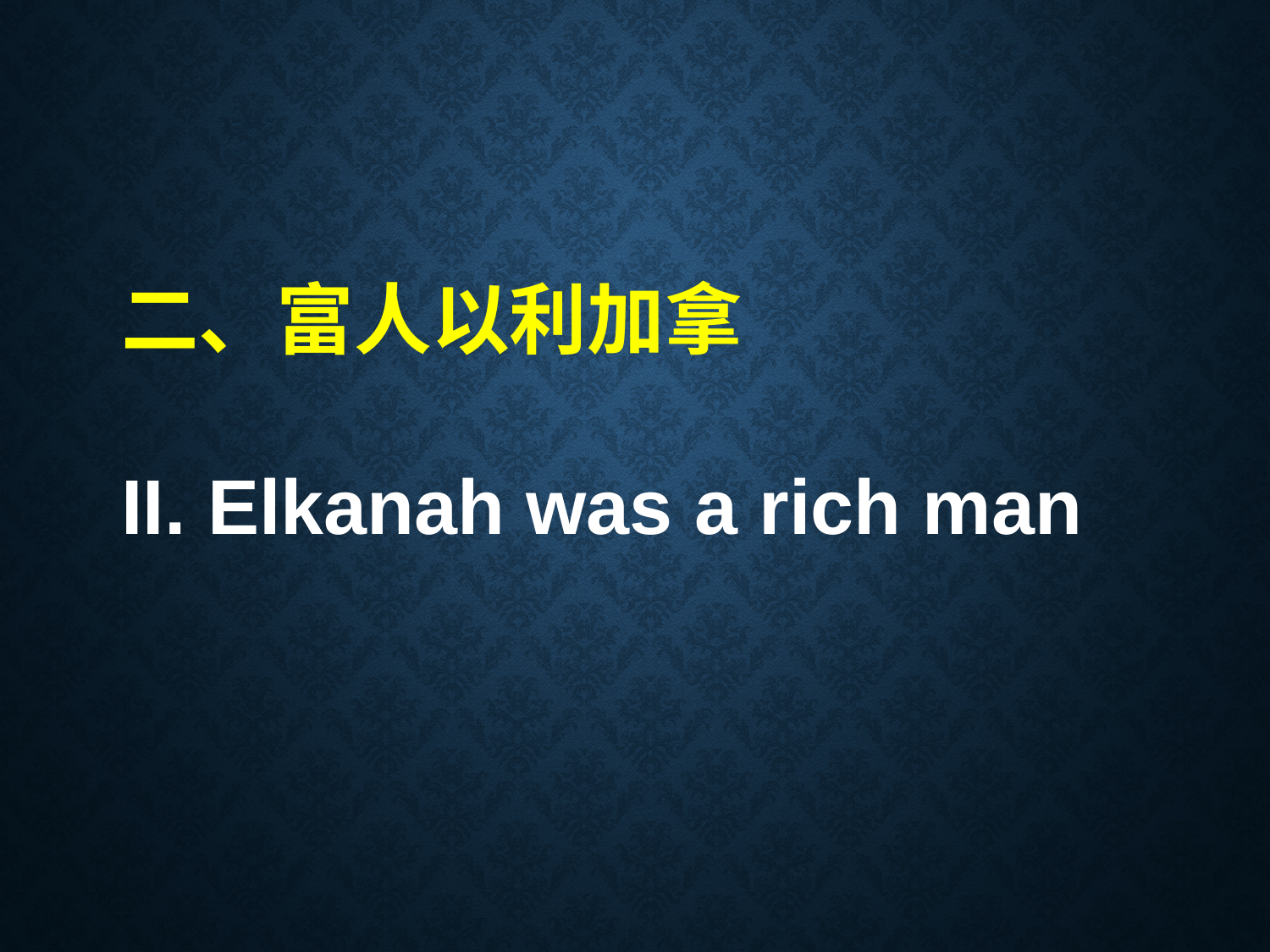

# 二、富人以利加拿 II. Elkanah was a rich man